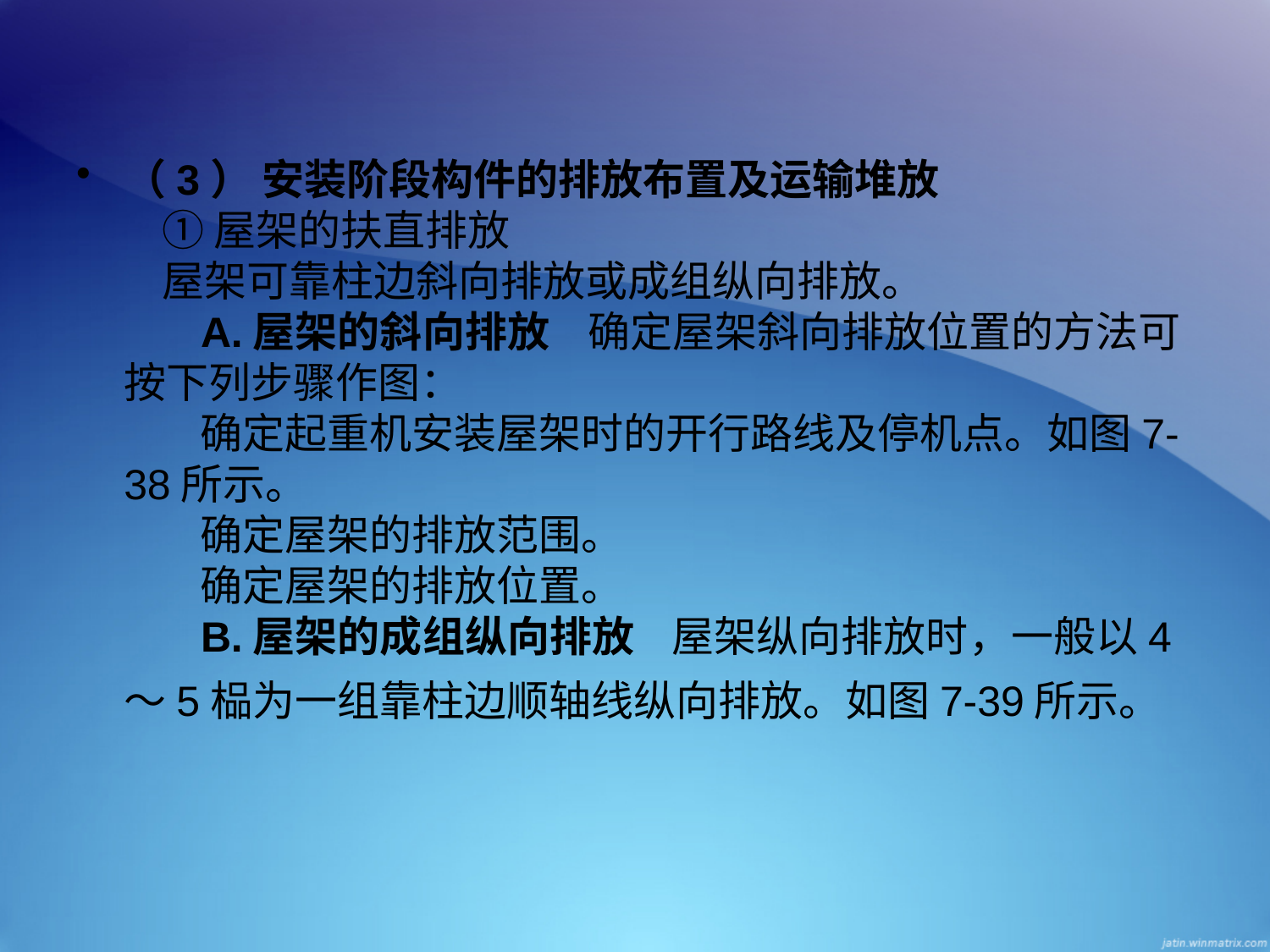

（3） 安装阶段构件的排放布置及运输堆放
    ① 屋架的扶直排放
    屋架可靠柱边斜向排放或成组纵向排放。
       A.屋架的斜向排放    确定屋架斜向排放位置的方法可按下列步骤作图：
        确定起重机安装屋架时的开行路线及停机点。如图7-38所示。
        确定屋架的排放范围。
        确定屋架的排放位置。
       B.屋架的成组纵向排放    屋架纵向排放时，一般以4～5榀为一组靠柱边顺轴线纵向排放。如图7-39所示。